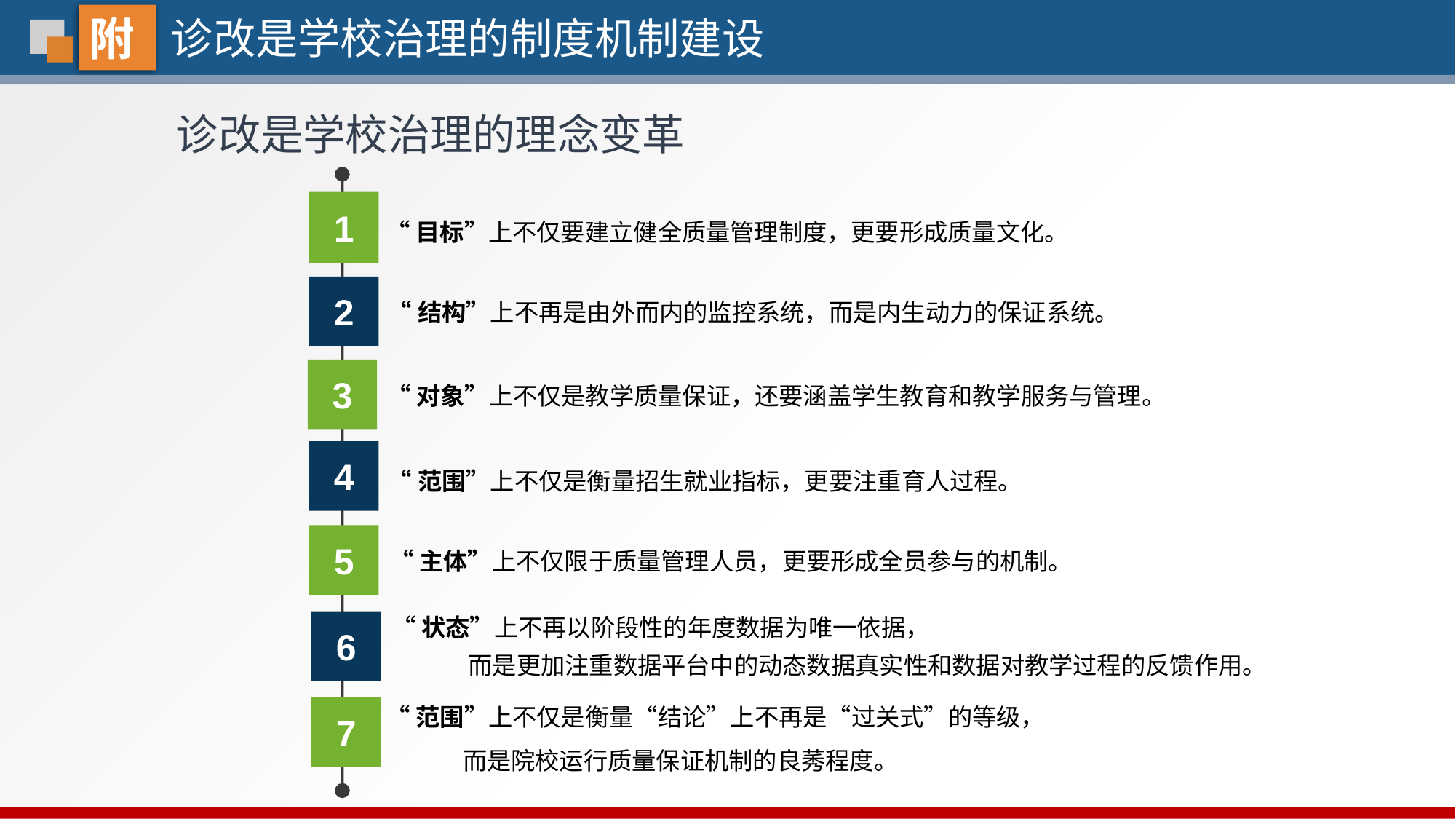

附
诊改是学校治理的制度机制建设

诊改是学校治理的理念变革

1
“目标”上不仅要建立健全质量管理制度，更要形成质量文化。
2
“结构”上不再是由外而内的监控系统，而是内生动力的保证系统。
3
“对象”上不仅是教学质量保证，还要涵盖学生教育和教学服务与管理。
4
“范围”上不仅是衡量招生就业指标，更要注重育人过程。
5
“主体”上不仅限于质量管理人员，更要形成全员参与的机制。
“状态”上不再以阶段性的年度数据为唯一依据，
             而是更加注重数据平台中的动态数据真实性和数据对教学过程的反馈作用。
6
“范围”上不仅是衡量“结论”上不再是“过关式”的等级，
             而是院校运行质量保证机制的良莠程度。
7